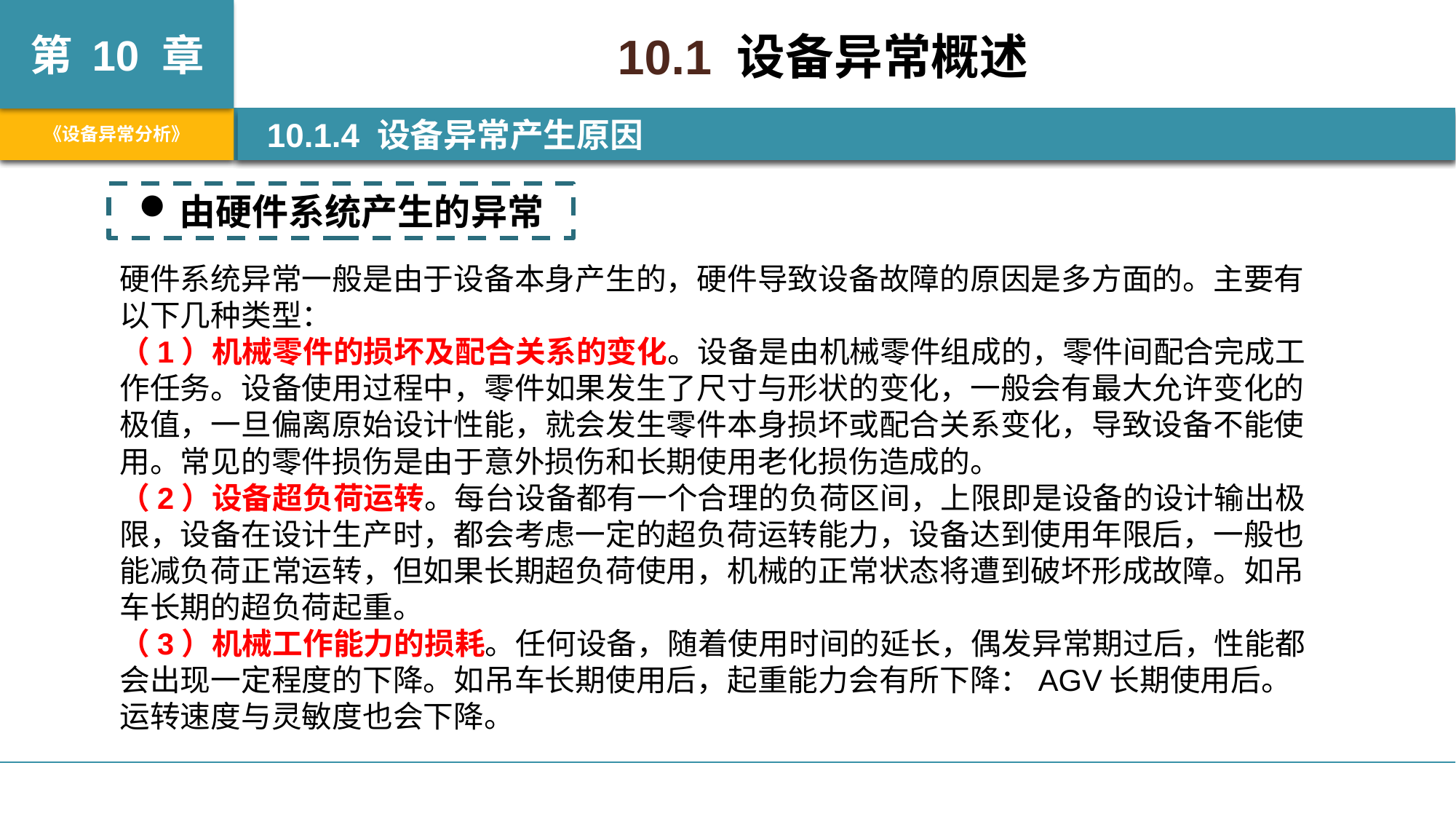

10.1 设备异常概述
  10.1.4 设备异常产生原因
由硬件系统产生的异常
硬件系统异常一般是由于设备本身产生的，硬件导致设备故障的原因是多方面的。主要有以下几种类型：
（1）机械零件的损坏及配合关系的变化。设备是由机械零件组成的，零件间配合完成工作任务。设备使用过程中，零件如果发生了尺寸与形状的变化，一般会有最大允许变化的极值，一旦偏离原始设计性能，就会发生零件本身损坏或配合关系变化，导致设备不能使用。常见的零件损伤是由于意外损伤和长期使用老化损伤造成的。
（2）设备超负荷运转。每台设备都有一个合理的负荷区间，上限即是设备的设计输出极限，设备在设计生产时，都会考虑一定的超负荷运转能力，设备达到使用年限后，一般也能减负荷正常运转，但如果长期超负荷使用，机械的正常状态将遭到破坏形成故障。如吊车长期的超负荷起重。
（3）机械工作能力的损耗。任何设备，随着使用时间的延长，偶发异常期过后，性能都会出现一定程度的下降。如吊车长期使用后，起重能力会有所下降：AGV长期使用后。运转速度与灵敏度也会下降。